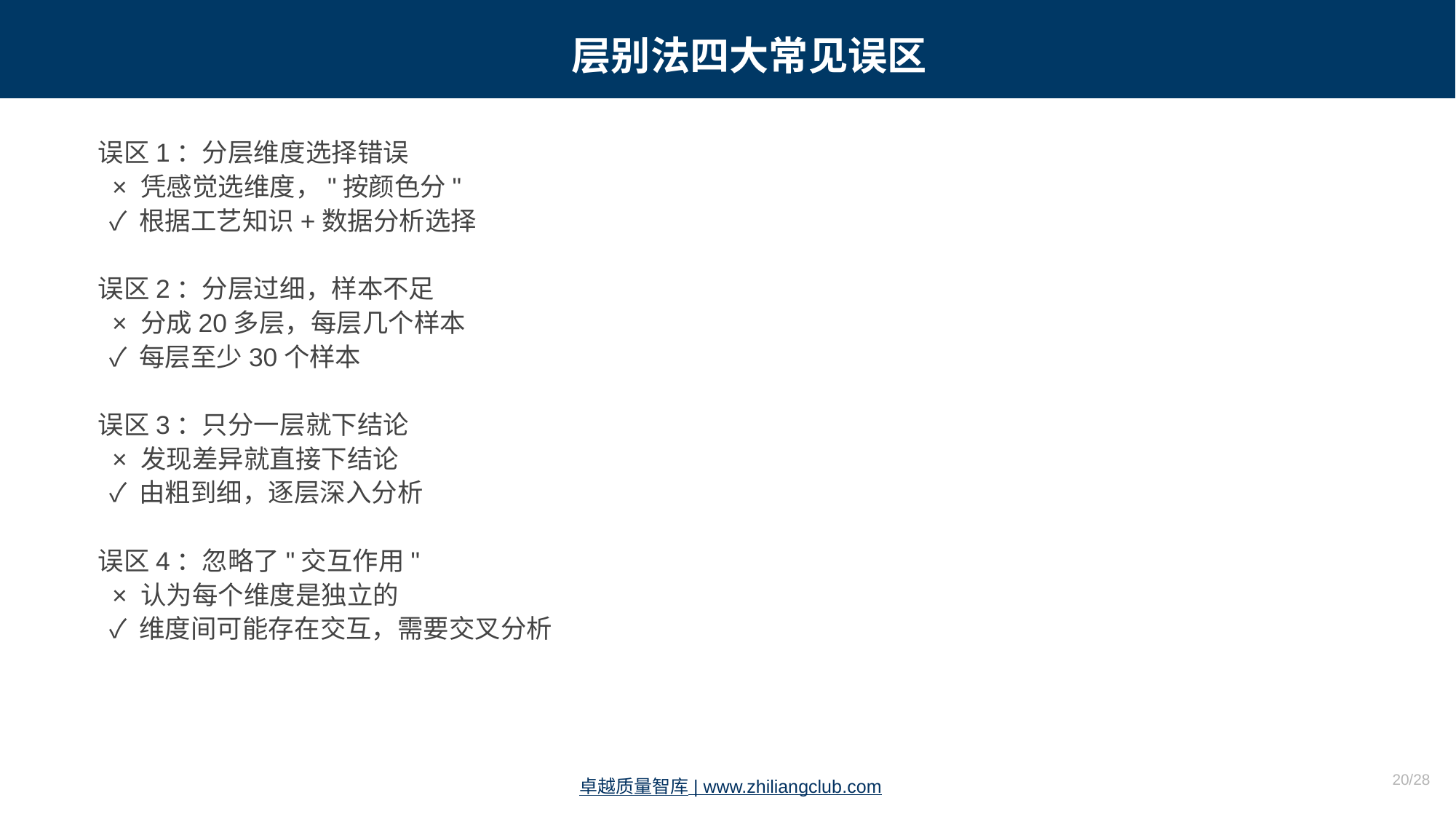

层别法四大常见误区
误区1：分层维度选择错误
  × 凭感觉选维度，"按颜色分"
  ✓ 根据工艺知识+数据分析选择

误区2：分层过细，样本不足
  × 分成20多层，每层几个样本
  ✓ 每层至少30个样本

误区3：只分一层就下结论
  × 发现差异就直接下结论
  ✓ 由粗到细，逐层深入分析

误区4：忽略了"交互作用"
  × 认为每个维度是独立的
  ✓ 维度间可能存在交互，需要交叉分析
20/28